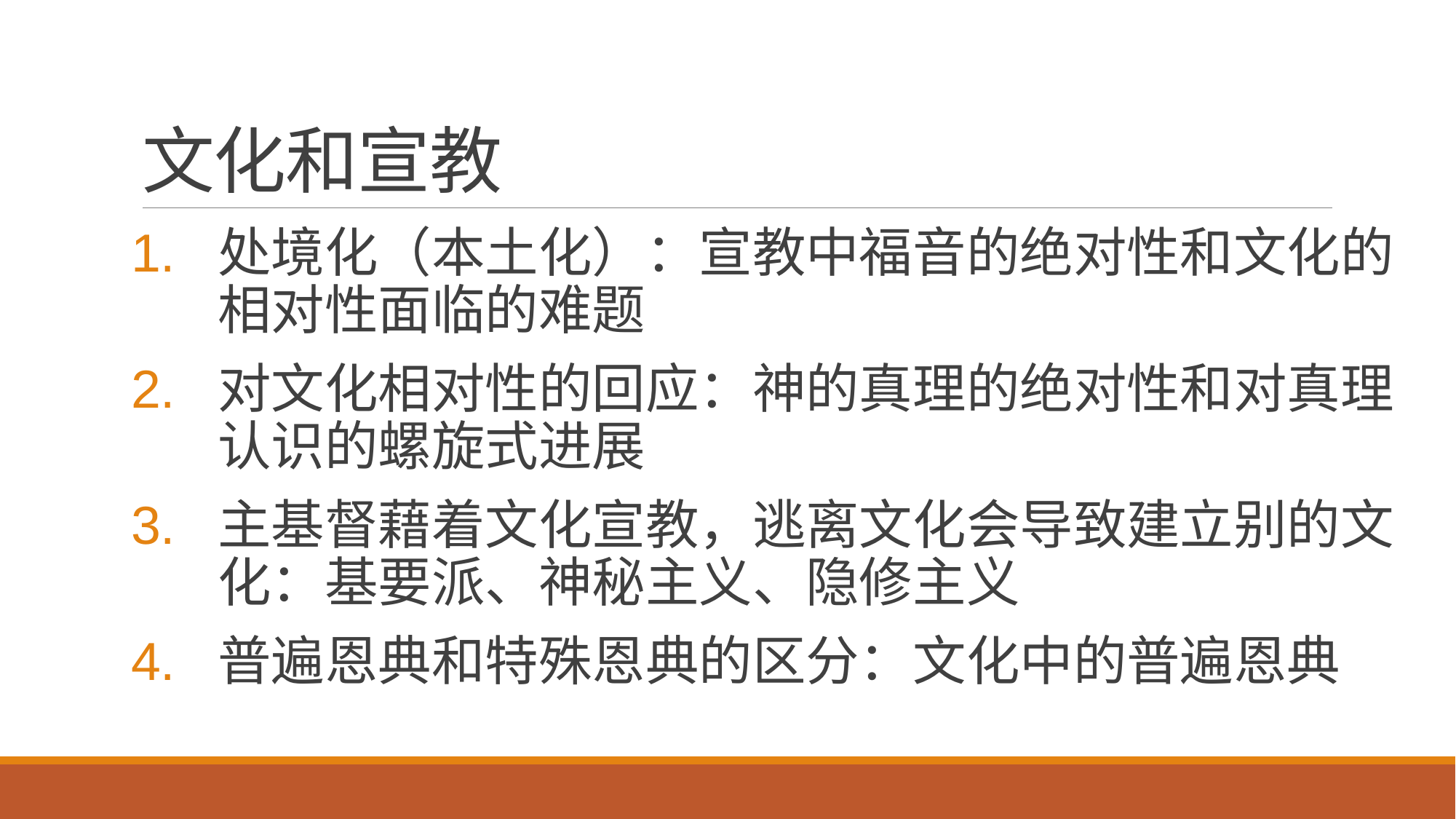

# 文化和宣教
处境化（本土化）：宣教中福音的绝对性和文化的相对性面临的难题
对文化相对性的回应：神的真理的绝对性和对真理认识的螺旋式进展
主基督藉着文化宣教，逃离文化会导致建立别的文化：基要派、神秘主义、隐修主义
普遍恩典和特殊恩典的区分：文化中的普遍恩典